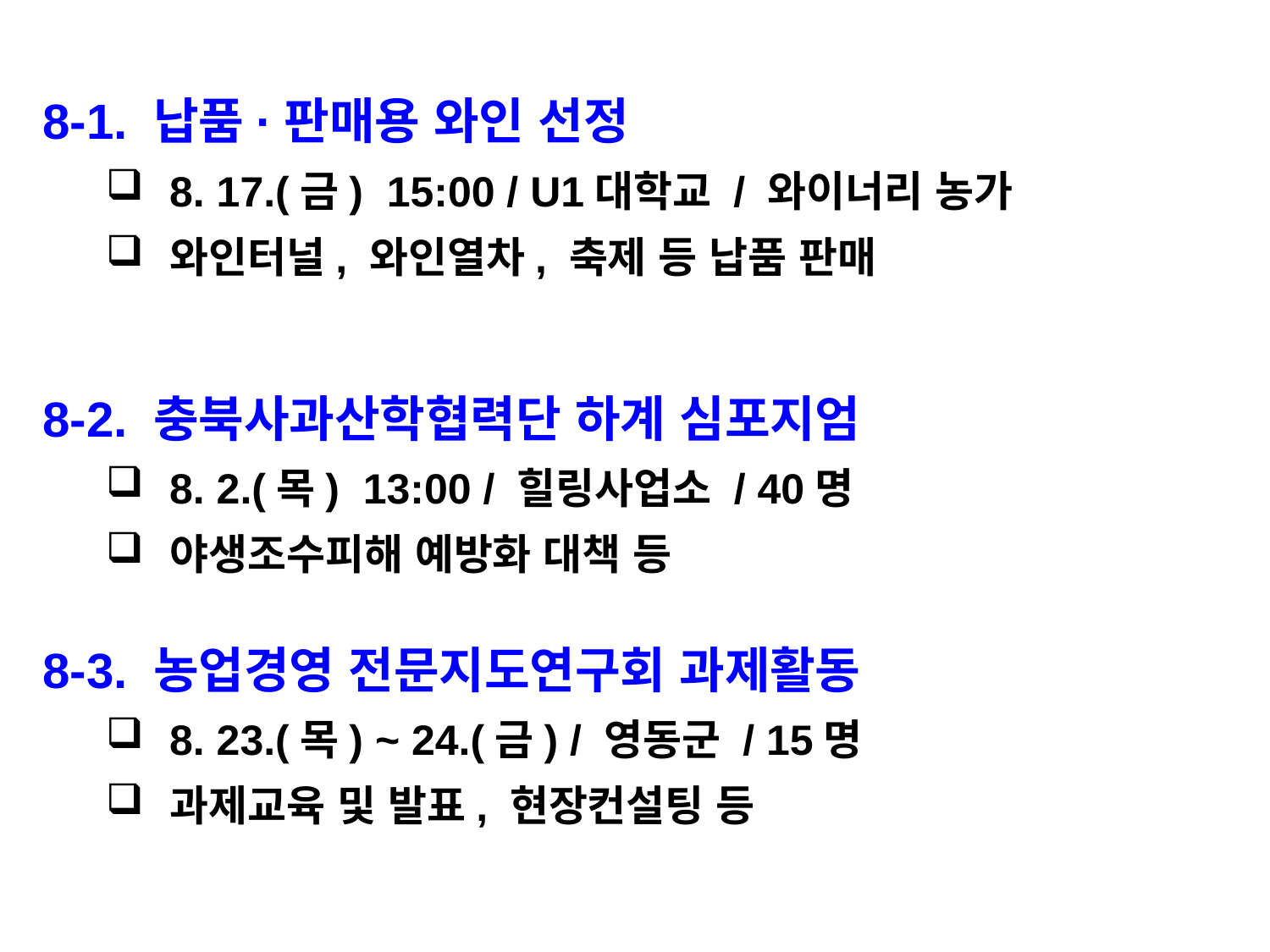

8-1. 납품·판매용 와인 선정
8. 17.(금)  15:00 / U1대학교 / 와이너리 농가
와인터널, 와인열차, 축제 등 납품 판매

8-2. 충북사과산학협력단 하계 심포지엄
8. 2.(목)  13:00 / 힐링사업소 / 40명
야생조수피해 예방화 대책 등
8-3. 농업경영 전문지도연구회 과제활동
8. 23.(목) ~ 24.(금) / 영동군 / 15명
과제교육 및 발표, 현장컨설팅 등